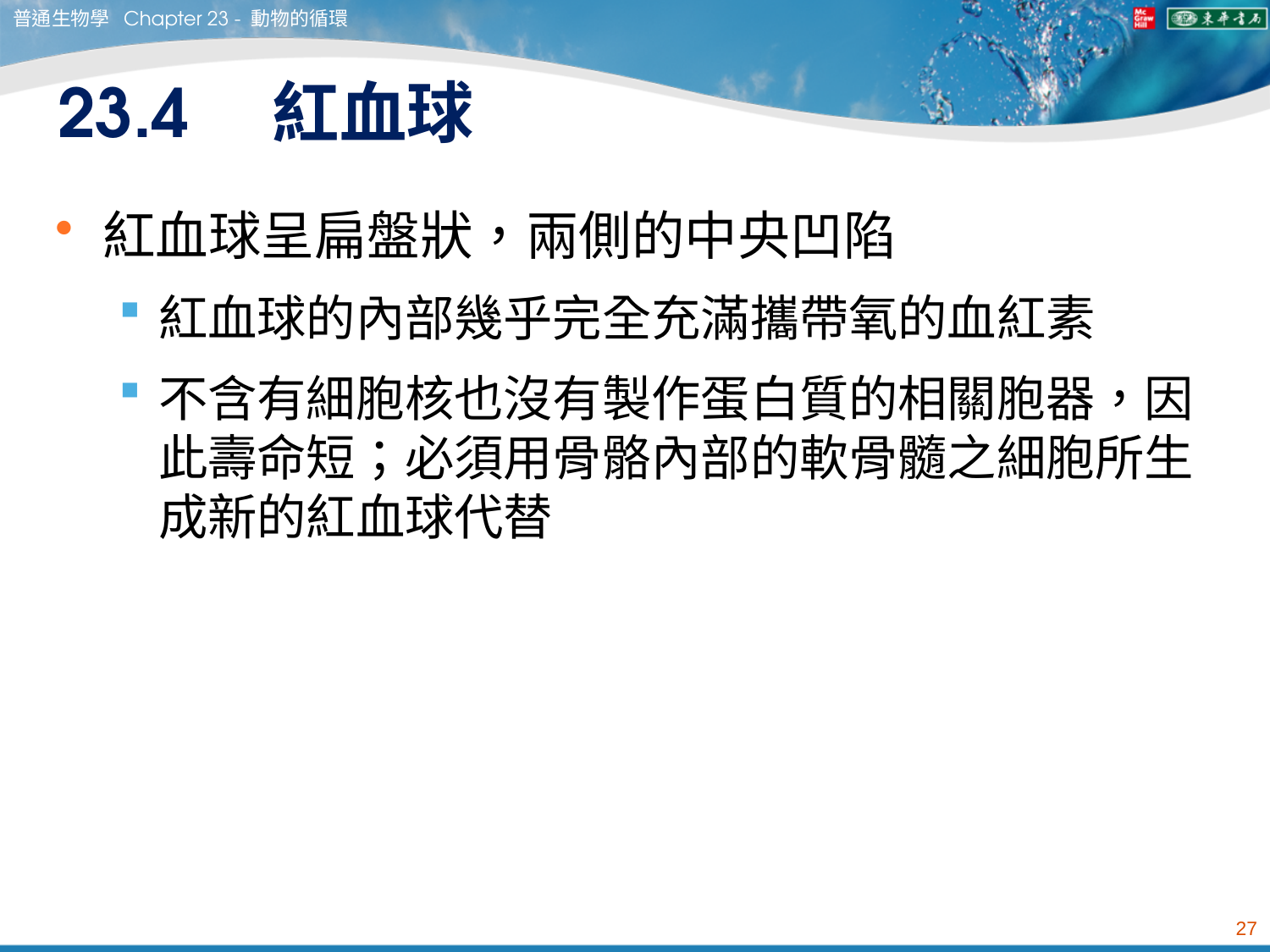

普通生物學  Chapter 23 - 動物的循環
# 23.4　紅血球
紅血球呈扁盤狀，兩側的中央凹陷
紅血球的內部幾乎完全充滿攜帶氧的血紅素
不含有細胞核也沒有製作蛋白質的相關胞器，因此壽命短；必須用骨骼內部的軟骨髓之細胞所生成新的紅血球代替
27